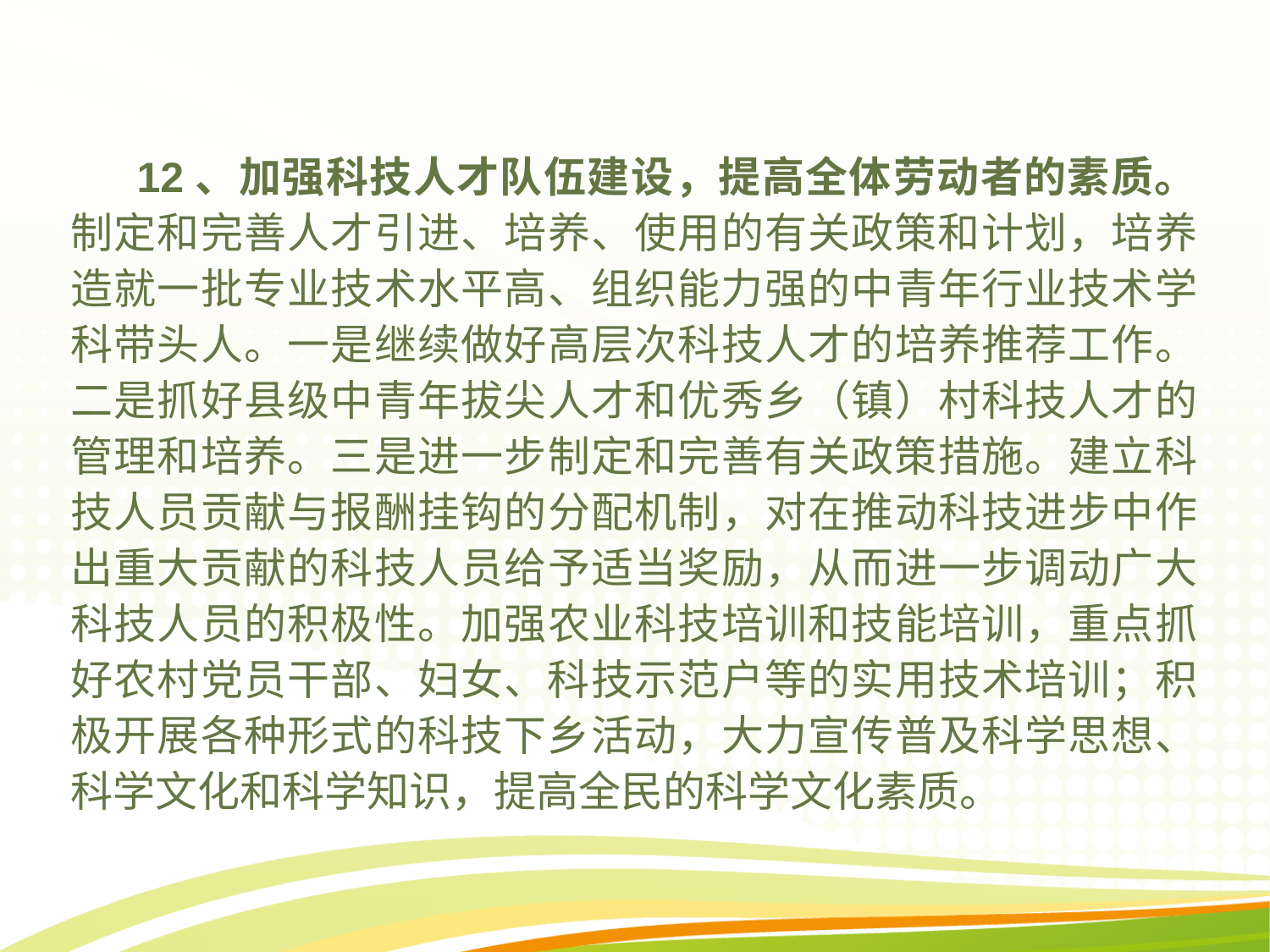

12、加强科技人才队伍建设，提高全体劳动者的素质。制定和完善人才引进、培养、使用的有关政策和计划，培养造就一批专业技术水平高、组织能力强的中青年行业技术学科带头人。一是继续做好高层次科技人才的培养推荐工作。二是抓好县级中青年拔尖人才和优秀乡（镇）村科技人才的管理和培养。三是进一步制定和完善有关政策措施。建立科技人员贡献与报酬挂钩的分配机制，对在推动科技进步中作出重大贡献的科技人员给予适当奖励，从而进一步调动广大科技人员的积极性。加强农业科技培训和技能培训，重点抓好农村党员干部、妇女、科技示范户等的实用技术培训；积极开展各种形式的科技下乡活动，大力宣传普及科学思想、科学文化和科学知识，提高全民的科学文化素质。